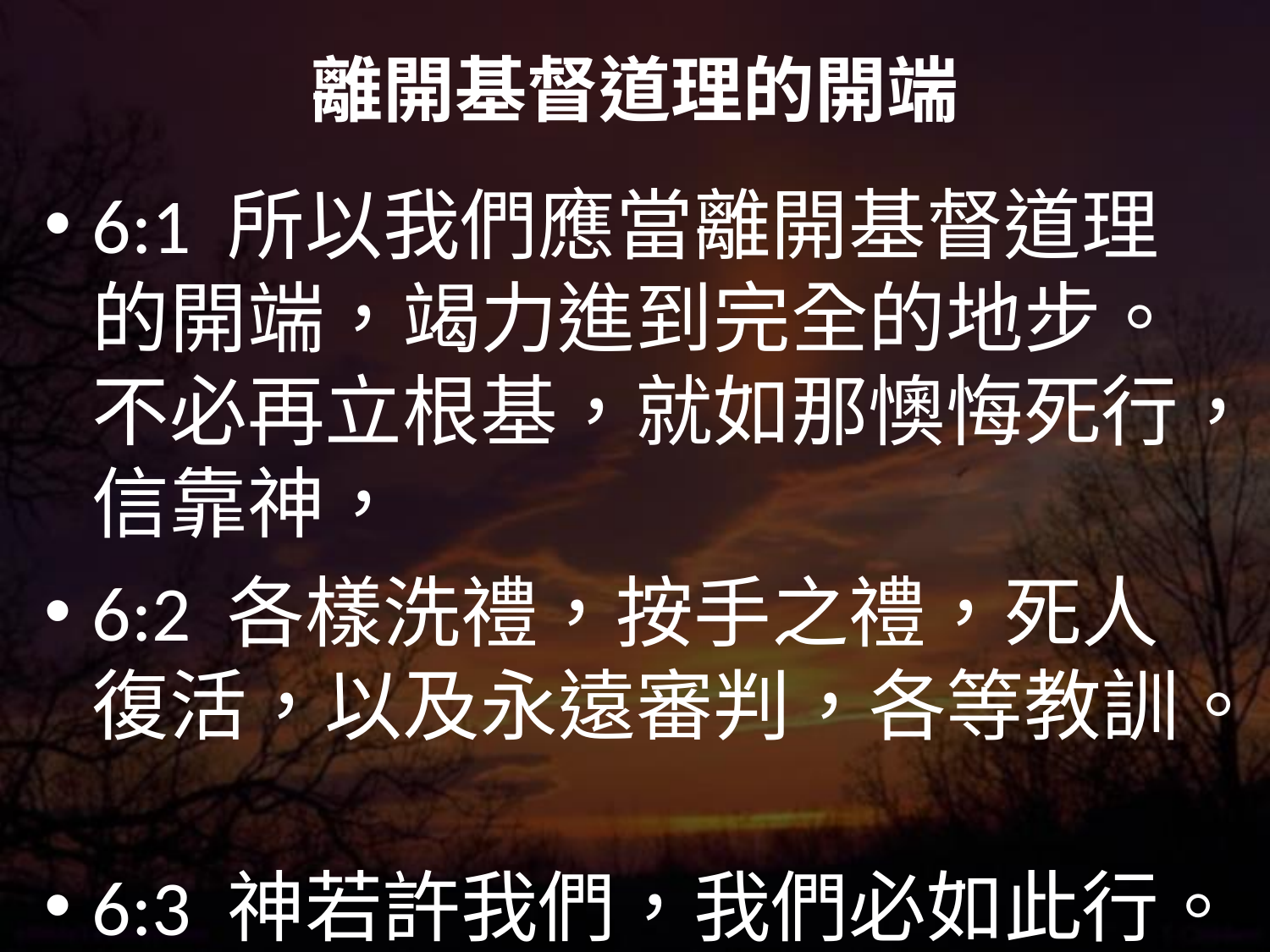

# 離開基督道理的開端
6:1 所以我們應當離開基督道理的開端，竭力進到完全的地步。 不必再立根基，就如那懊悔死行，信靠神，
6:2 各樣洗禮，按手之禮，死人復活，以及永遠審判，各等教訓。
6:3 神若許我們，我們必如此行。